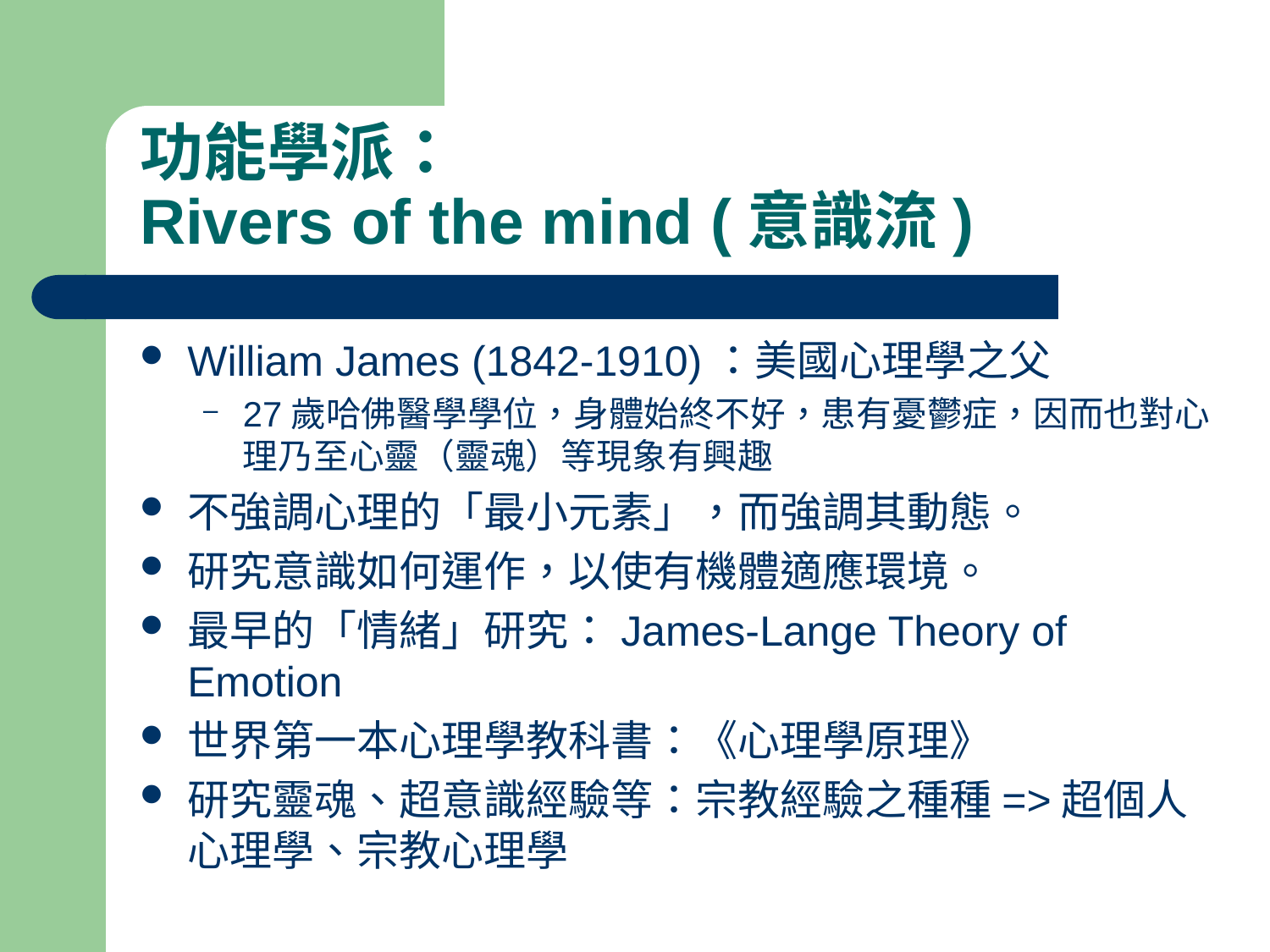

# 功能學派： Rivers of the mind (意識流)
William James (1842-1910)：美國心理學之父
27歲哈佛醫學學位，身體始終不好，患有憂鬱症，因而也對心理乃至心靈（靈魂）等現象有興趣
不強調心理的「最小元素」，而強調其動態。
研究意識如何運作，以使有機體適應環境。
最早的「情緒」研究：James-Lange Theory of Emotion
世界第一本心理學教科書：《心理學原理》
研究靈魂、超意識經驗等：宗教經驗之種種=>超個人心理學、宗教心理學